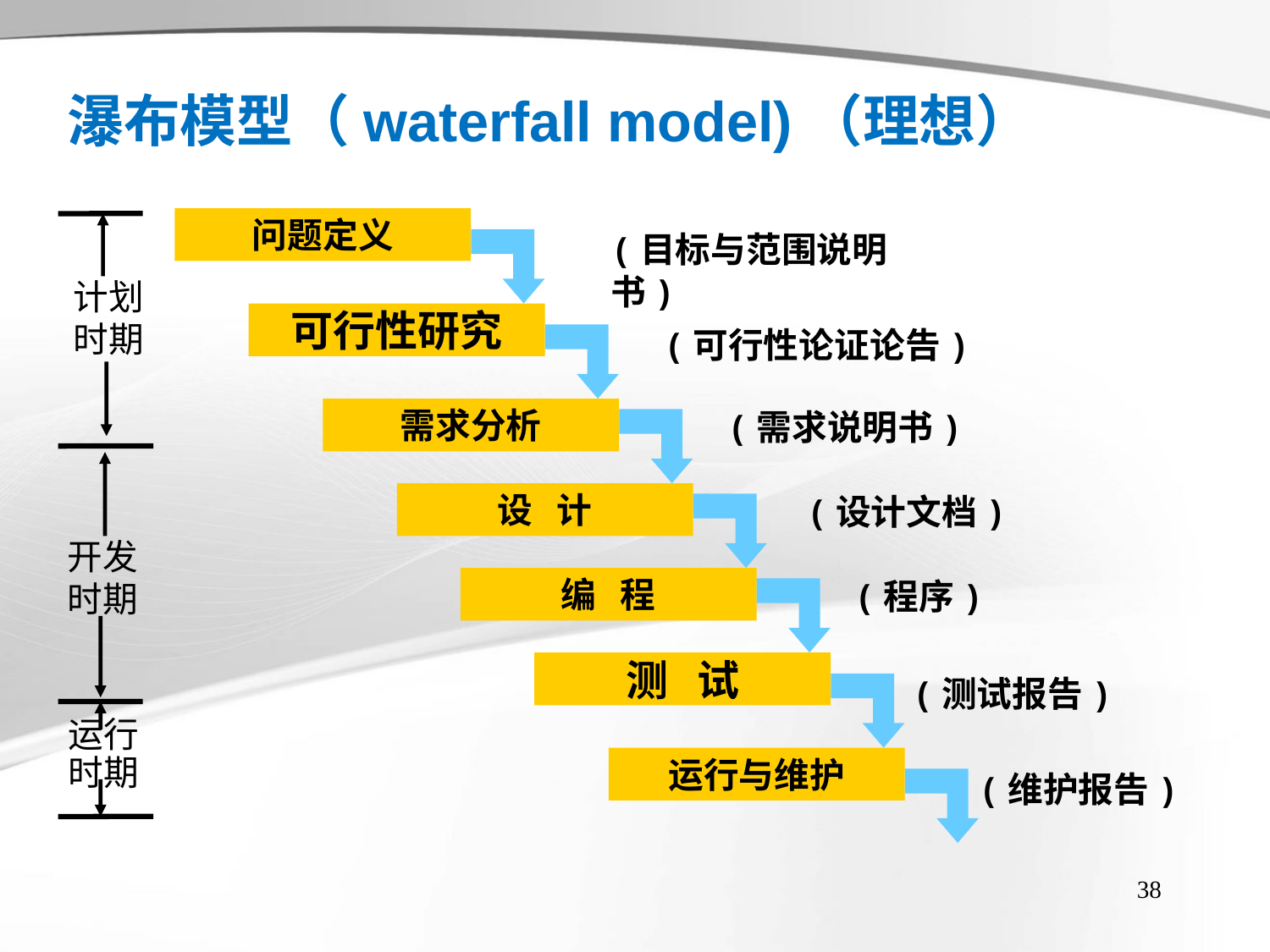

瀑布模型（waterfall model)（理想）
问题定义

(目标与范围说明书)

计划时期
可行性研究
(可行性论证论告)

需求分析
(需求说明书)

设   计
(设计文档)

开发
时期
编   程
(程序)

测   试
(测试报告)

运行
时期
运行与维护
(维护报告)

38